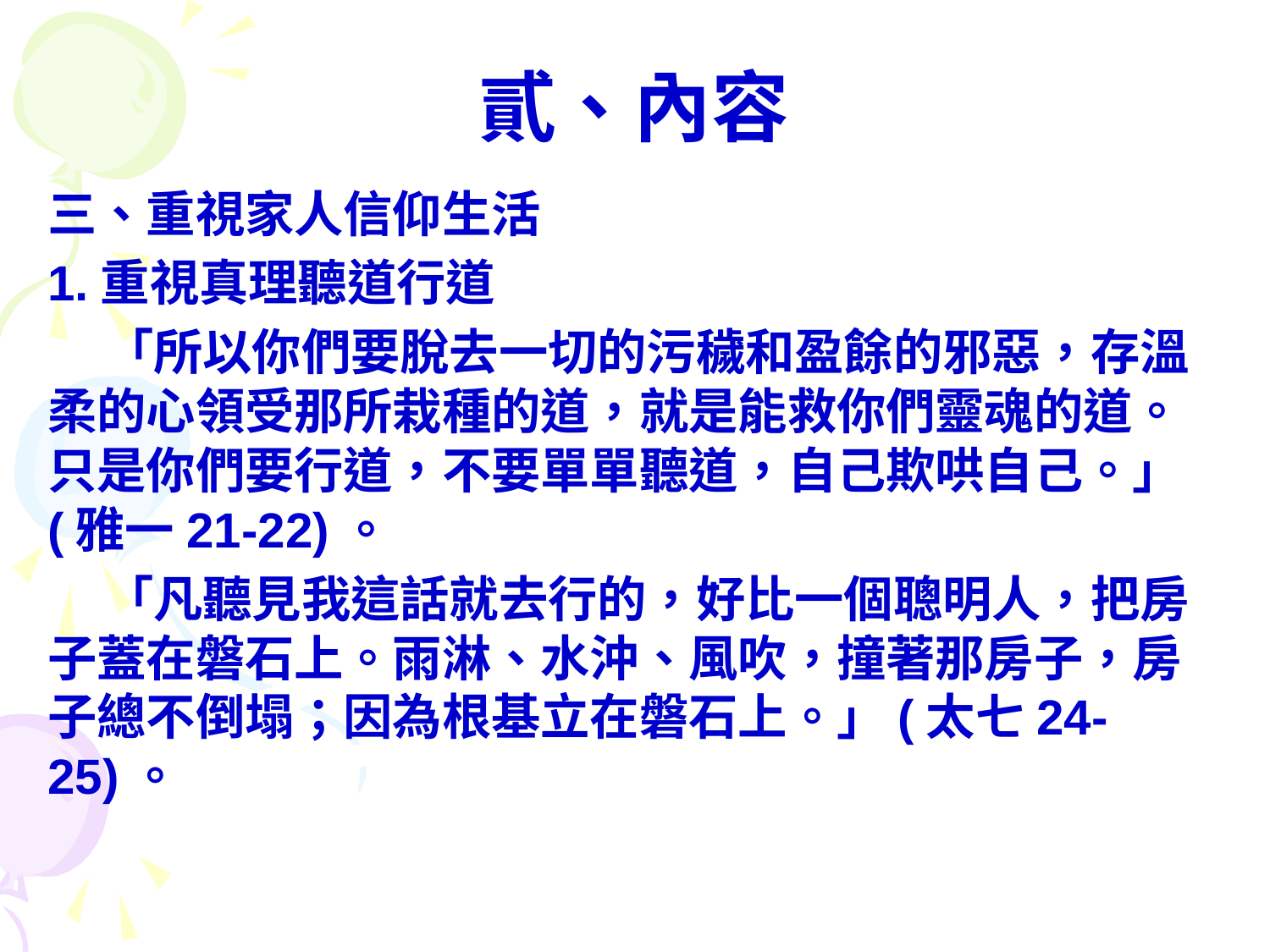

# 貳、內容
三、重視家人信仰生活
1.重視真理聽道行道
    「所以你們要脫去一切的污穢和盈餘的邪惡，存溫柔的心領受那所栽種的道，就是能救你們靈魂的道。只是你們要行道，不要單單聽道，自己欺哄自己。」(雅一21-22)。
    「凡聽見我這話就去行的，好比一個聰明人，把房子蓋在磐石上。雨淋、水沖、風吹，撞著那房子，房子總不倒塌；因為根基立在磐石上。」(太七24-25)。